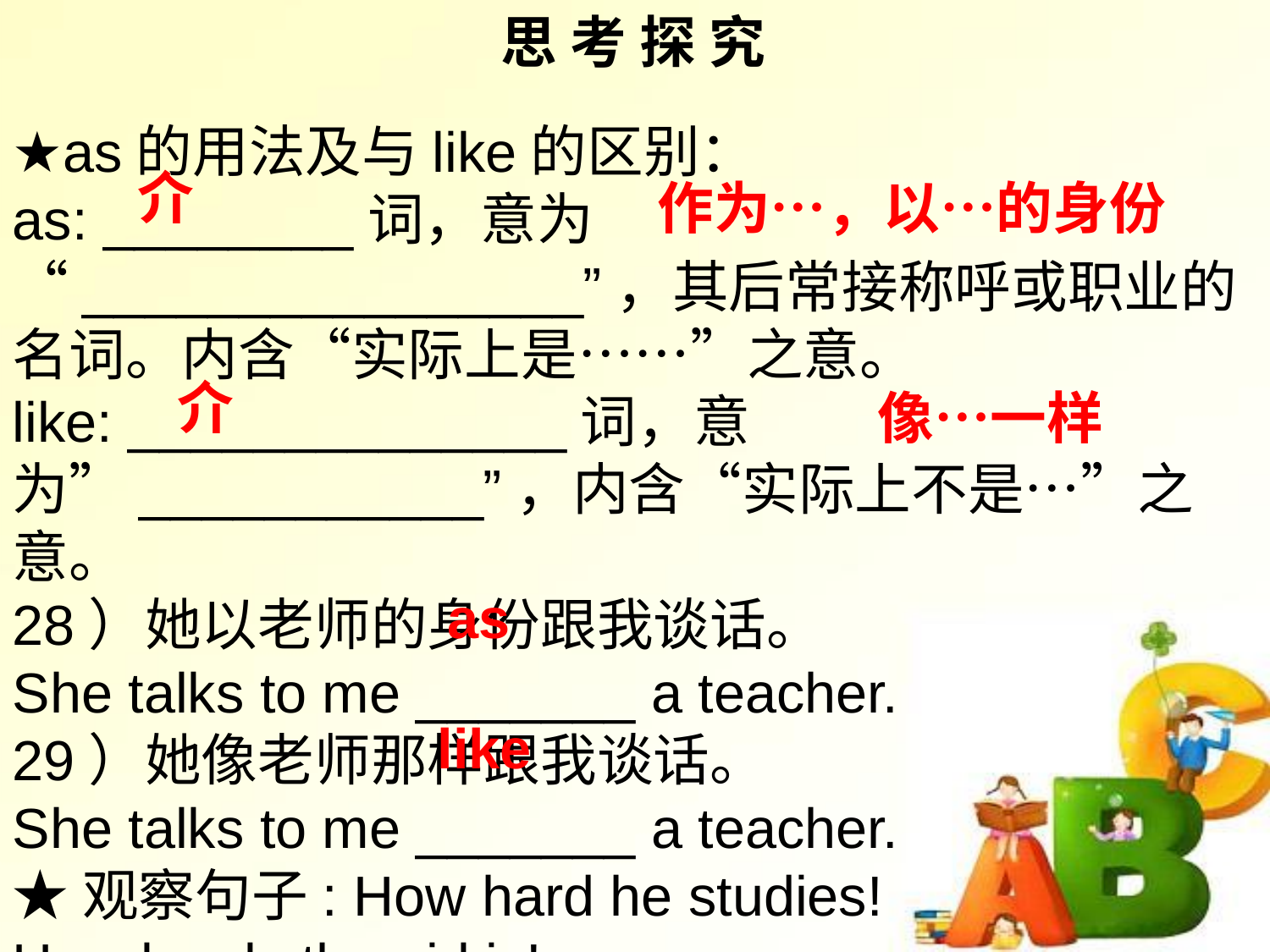

思 考 探 究
★as的用法及与like的区别：
as: ________词，意为 “________________”，其后常接称呼或职业的名词。内含“实际上是……”之意。
like: ______________词，意为”___________”，内含“实际上不是…”之意。
28）她以老师的身份跟我谈话。
She talks to me _______ a teacher.
29）她像老师那样跟我谈话。
She talks to me _______ a teacher.
★观察句子: How hard he studies!
How lovely the girl is!
介
作为…，以…的身份
介
像…一样
as
like